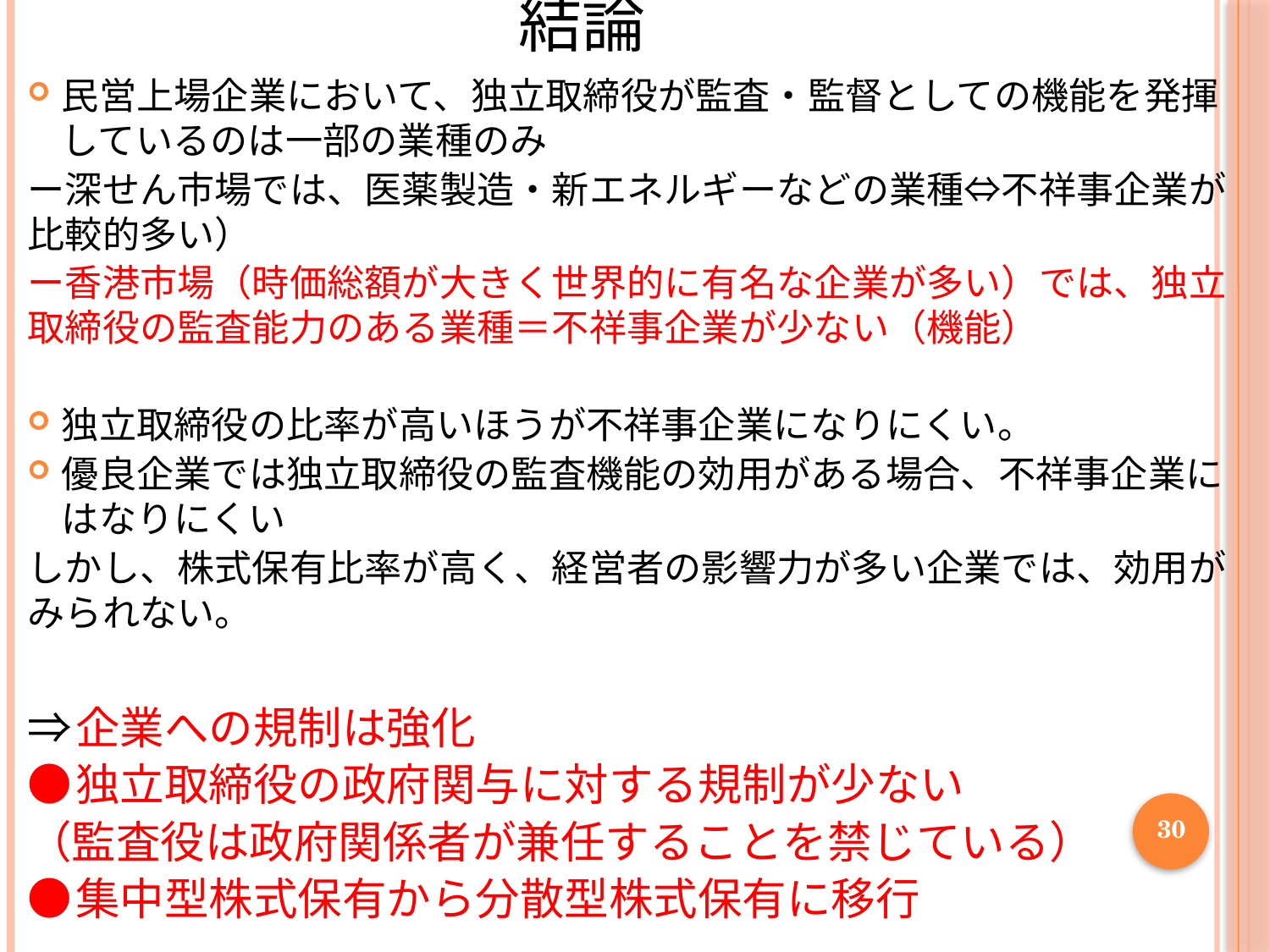

# 結論
民営上場企業において、独立取締役が監査・監督としての機能を発揮しているのは一部の業種のみ
ー深せん市場では、医薬製造・新エネルギーなどの業種⇔不祥事企業が比較的多い）
ー香港市場（時価総額が大きく世界的に有名な企業が多い）では、独立取締役の監査能力のある業種＝不祥事企業が少ない（機能）

独立取締役の比率が高いほうが不祥事企業になりにくい。
優良企業では独立取締役の監査機能の効用がある場合、不祥事企業にはなりにくい
しかし、株式保有比率が高く、経営者の影響力が多い企業では、効用がみられない。

⇒企業への規制は強化
●独立取締役の政府関与に対する規制が少ない
（監査役は政府関係者が兼任することを禁じている）
●集中型株式保有から分散型株式保有に移行

30